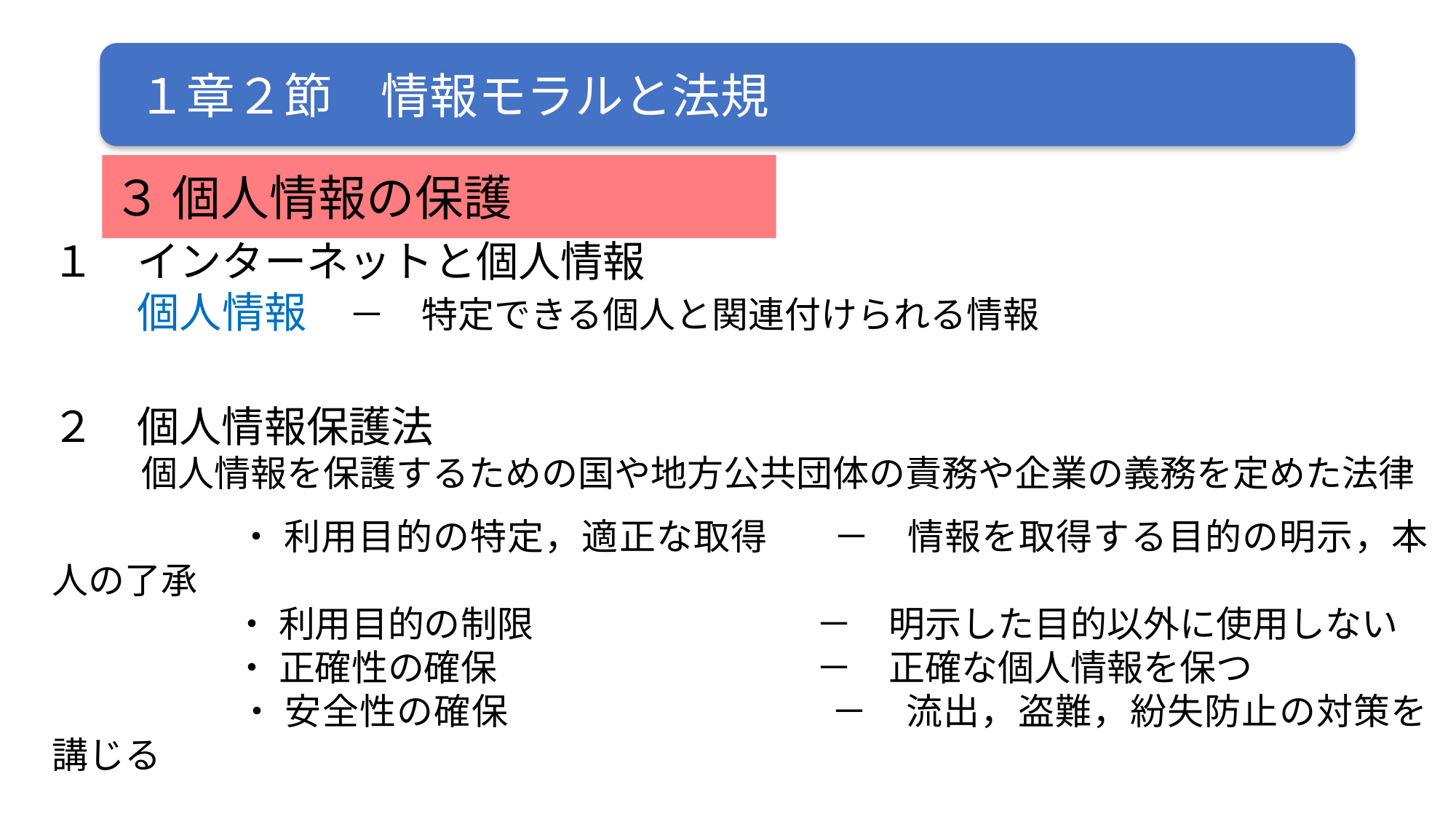

３ 個人情報の保護
１　インターネットと個人情報
　　個人情報　－　特定できる個人と関連付けられる情報

２　個人情報保護法
　　  個人情報を保護するための国や地方公共団体の責務や企業の義務を定めた法律

　　　　　・ 利用目的の特定，適正な取得	－　情報を取得する目的の明示，本人の了承
　　　　　・ 利用目的の制限			－　明示した目的以外に使用しない
　　　　　・ 正確性の確保			－　正確な個人情報を保つ
　　　　　・ 安全性の確保			－　流出，盗難，紛失防止の対策を講じる
											　　　　など